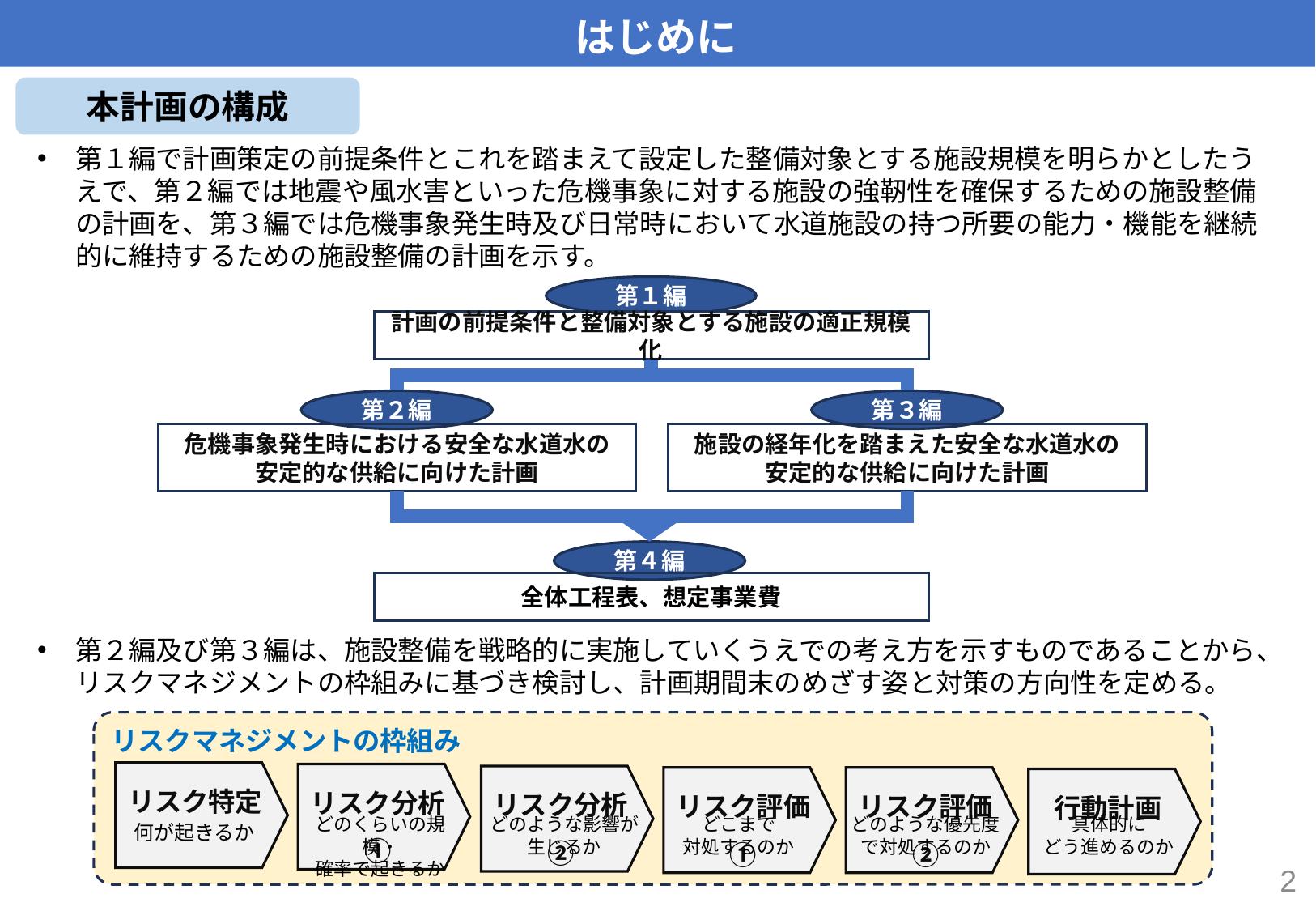

# はじめに
本計画の構成
第１編で計画策定の前提条件とこれを踏まえて設定した整備対象とする施設規模を明らかとしたうえで、第２編では地震や風水害といった危機事象に対する施設の強靭性を確保するための施設整備の計画を、第３編では危機事象発生時及び日常時において水道施設の持つ所要の能力・機能を継続的に維持するための施設整備の計画を示す。
第１編
計画の前提条件と整備対象とする施設の適正規模化
第２編
第３編
危機事象発生時における安全な水道水の
安定的な供給に向けた計画
施設の経年化を踏まえた安全な水道水の
安定的な供給に向けた計画
第４編
全体工程表、想定事業費
第２編及び第３編は、施設整備を戦略的に実施していくうえでの考え方を示すものであることから、リスクマネジメントの枠組みに基づき検討し、計画期間末のめざす姿と対策の方向性を定める。
リスクマネジメントの枠組み
リスク特定
リスク分析①
リスク分析②
リスク評価①
リスク評価②
行動計画
どのくらいの規模・
確率で起きるか
どのような影響が生じるか
どこまで
対処するのか
どのような優先度
で対処するのか
具体的に
どう進めるのか
何が起きるか
2